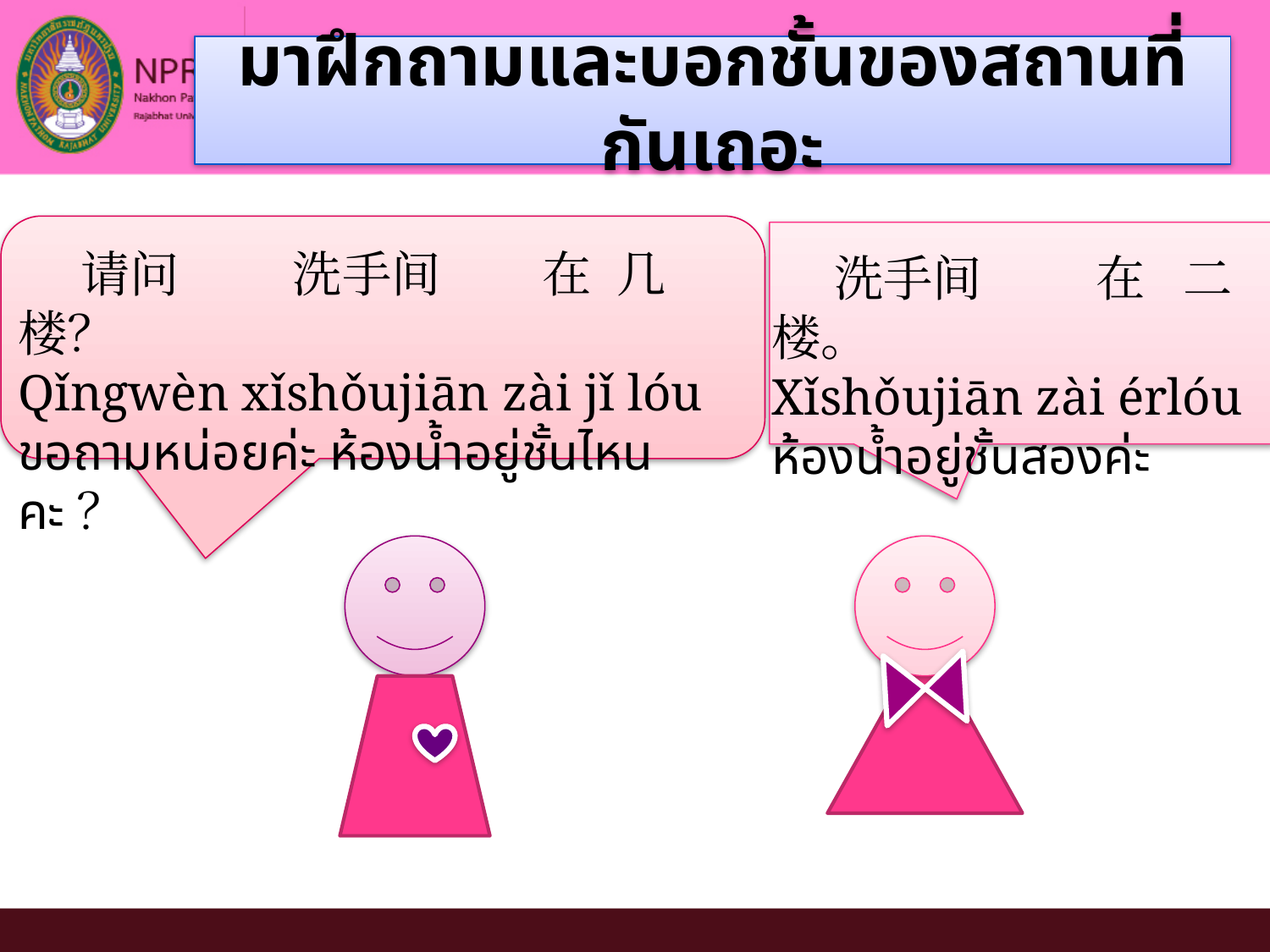

# มาฝึกถามและบอกชั้นของสถานที่กันเถอะ

    请问         洗手间        在  几   楼？
Qǐngwèn xǐshǒujiān zài jǐ lóu
ขอถามหน่อยค่ะ ห้องน้ำอยู่ชั้นไหนคะ？
    洗手间         在   二楼。
Xǐshǒujiān zài érlóu
ห้องน้ำอยู่ชั้นสองค่ะ